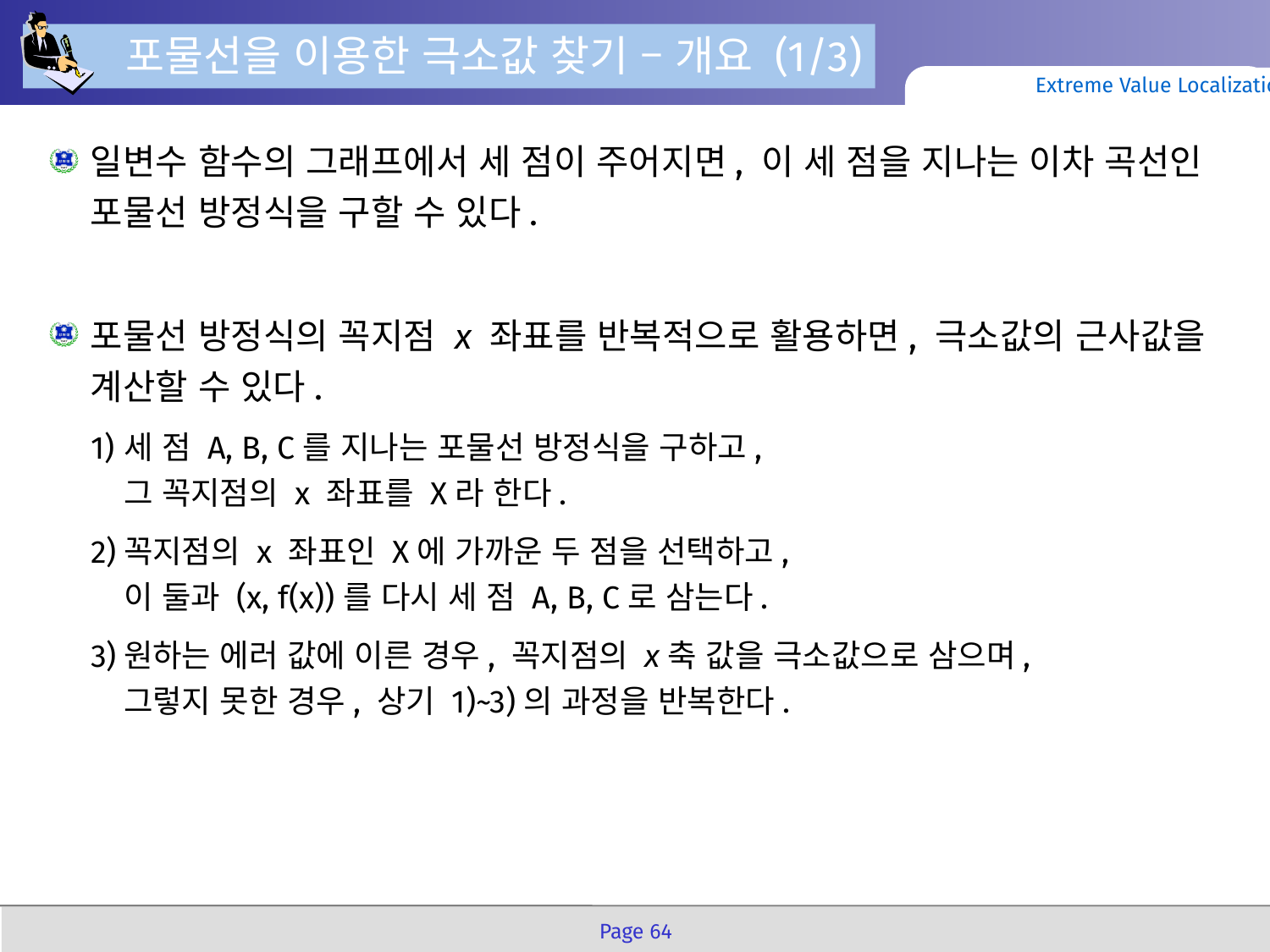

포물선을 이용한 극소값 찾기 – 개요 (1/3)
Extreme Value Localization
일변수 함수의 그래프에서 세 점이 주어지면, 이 세 점을 지나는 이차 곡선인 포물선 방정식을 구할 수 있다.

포물선 방정식의 꼭지점 x 좌표를 반복적으로 활용하면, 극소값의 근사값을 계산할 수 있다.
1)	세 점 A, B, C를 지나는 포물선 방정식을 구하고,
그 꼭지점의 x 좌표를 X라 한다.
2)	꼭지점의 x 좌표인 X에 가까운 두 점을 선택하고,
이 둘과 (x, f(x))를 다시 세 점 A, B, C로 삼는다.
3)	원하는 에러 값에 이른 경우, 꼭지점의 x축 값을 극소값으로 삼으며,
그렇지 못한 경우, 상기 1)~3)의 과정을 반복한다.
Page 64